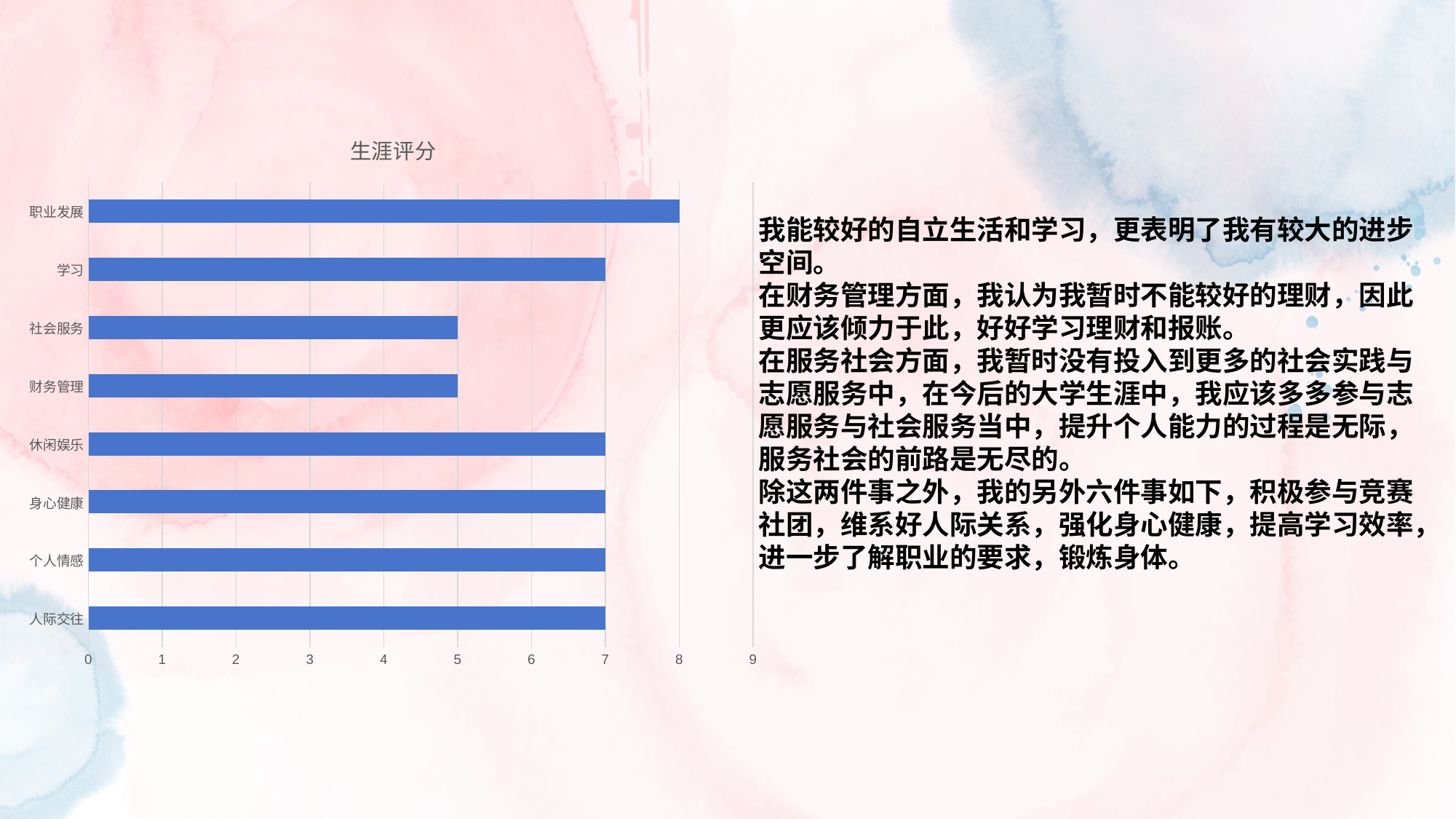

### Chart: 生涯评分

| Category | 系列 1 |  |  |
|---|---|---|---|
| 人际交往 | 7.0 | None | None |
| 个人情感 | 7.0 | None | None |
| 身心健康 | 7.0 | None | None |
| 休闲娱乐 | 7.0 | None | None |
| 财务管理 | 5.0 | None | None |
| 社会服务 | 5.0 | None | None |
| 学习 | 7.0 | None | None |
| 职业发展 | 8.0 | None | None |
我能较好的自立生活和学习，更表明了我有较大的进步空间。
在财务管理方面，我认为我暂时不能较好的理财，因此更应该倾力于此，好好学习理财和报账。
在服务社会方面，我暂时没有投入到更多的社会实践与志愿服务中，在今后的大学生涯中，我应该多多参与志愿服务与社会服务当中，提升个人能力的过程是无际，服务社会的前路是无尽的。
除这两件事之外，我的另外六件事如下，积极参与竞赛 社团，维系好人际关系，强化身心健康，提高学习效率，进一步了解职业的要求，锻炼身体。